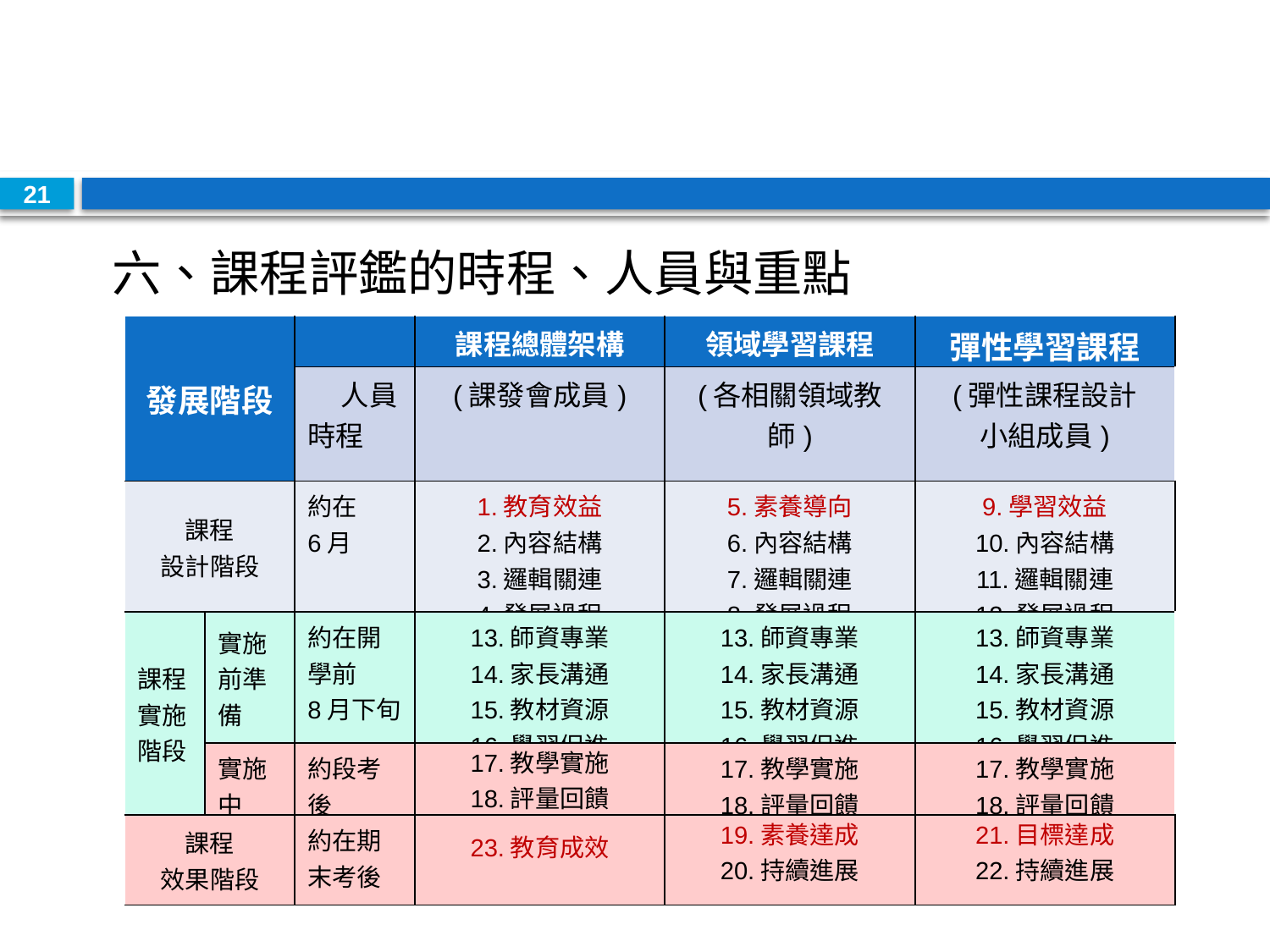

#
21
六、課程評鑑的時程、人員與重點

| 發展階段 |  |  | 課程總體架構 | 領域學習課程 | 彈性學習課程 |
| --- | --- | --- | --- | --- | --- |
|  |  | 人員 時程 | (課發會成員) | (各相關領域教師) | (彈性課程設計 小組成員) |
| 課程 設計階段 |  | 約在 6月 | 1.教育效益 2.內容結構 3.邏輯關連 4.發展過程 | 5.素養導向 6.內容結構 7.邏輯關連 8.發展過程 | 9.學習效益 10.內容結構 11.邏輯關連 12.發展過程 |
| 課程 實施階段 | 實施前準備 | 約在開學前 8月下旬 | 13.師資專業 14.家長溝通 15.教材資源 16.學習促進 | 13.師資專業 14.家長溝通 15.教材資源 16.學習促進 | 13.師資專業 14.家長溝通 15.教材資源 16.學習促進 |
|  | 實施中 | 約段考後 | 17.教學實施 18.評量回饋 | 17.教學實施 18.評量回饋 | 17.教學實施 18.評量回饋 |
| 課程 效果階段 |  | 約在期末考後 | 23.教育成效 | 19.素養達成 20.持續進展 | 21.目標達成 22.持續進展 |